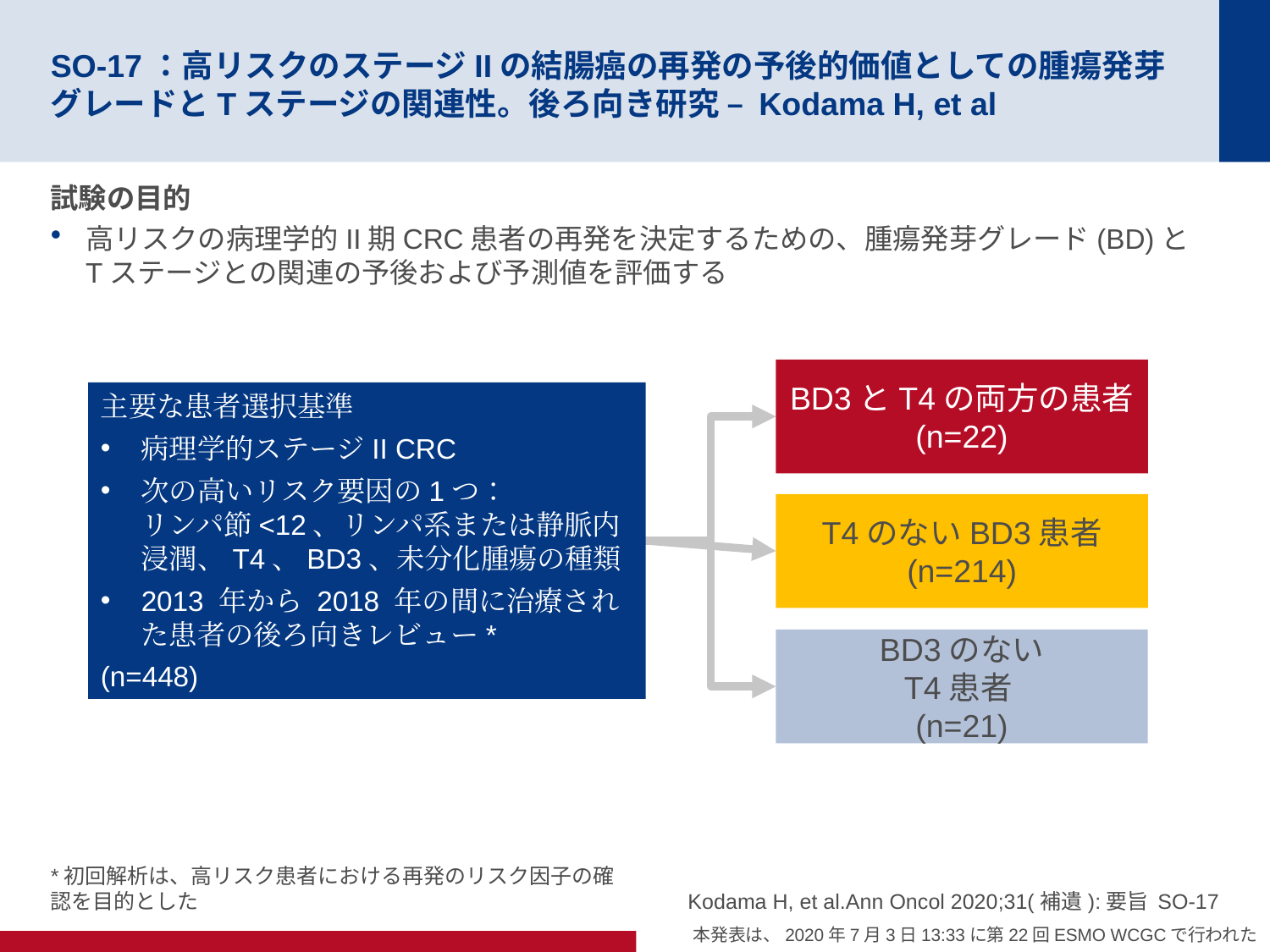

# SO-17：高リスクのステージIIの結腸癌の再発の予後的価値としての腫瘍発芽グレードとTステージの関連性。後ろ向き研究 – Kodama H, et al
試験の目的
高リスクの病理学的II期CRC患者の再発を決定するための、腫瘍発芽グレード(BD)とTステージとの関連の予後および予測値を評価する
BD3とT4の両方の患者
(n=22)
主要な患者選択基準
病理学的ステージII CRC
次の高いリスク要因の1つ：
リンパ節<12、リンパ系または静脈内浸潤、T4、BD3、未分化腫瘍の種類
2013 年から 2018 年の間に治療された患者の後ろ向きレビュー*
(n=448)
T4のないBD3患者
(n=214)
BD3のない
T4患者
(n=21)
*初回解析は、高リスク患者における再発のリスク因子の確認を目的とした
Kodama H, et al.Ann Oncol 2020;31(補遺):要旨 SO-17
本発表は、2020年7月3日13:33に第22回ESMO WCGCで行われた